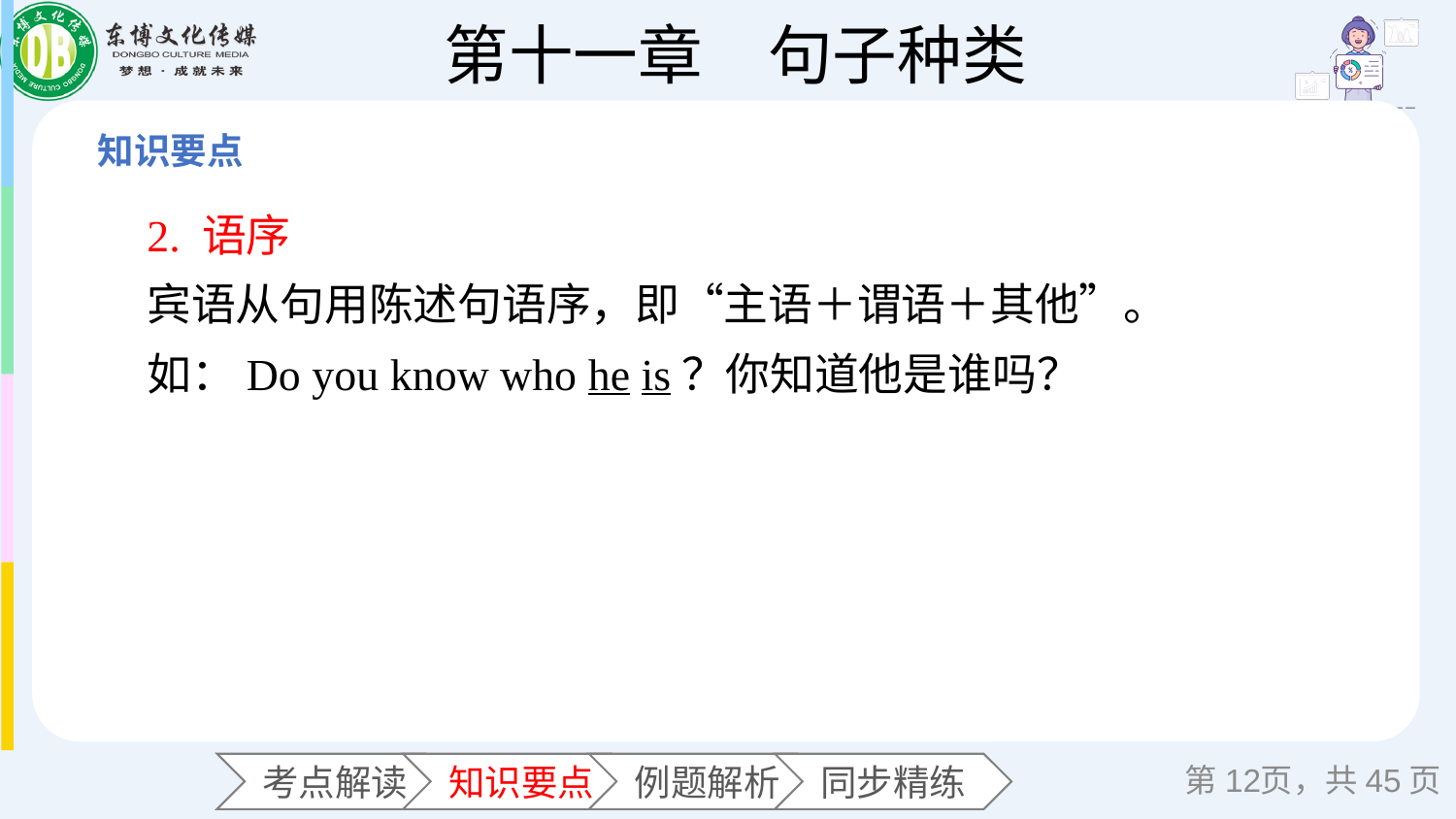

2. 语序
宾语从句用陈述句语序，即“主语＋谓语＋其他”。
如：Do you know who he is？你知道他是谁吗？
第12页，共45页